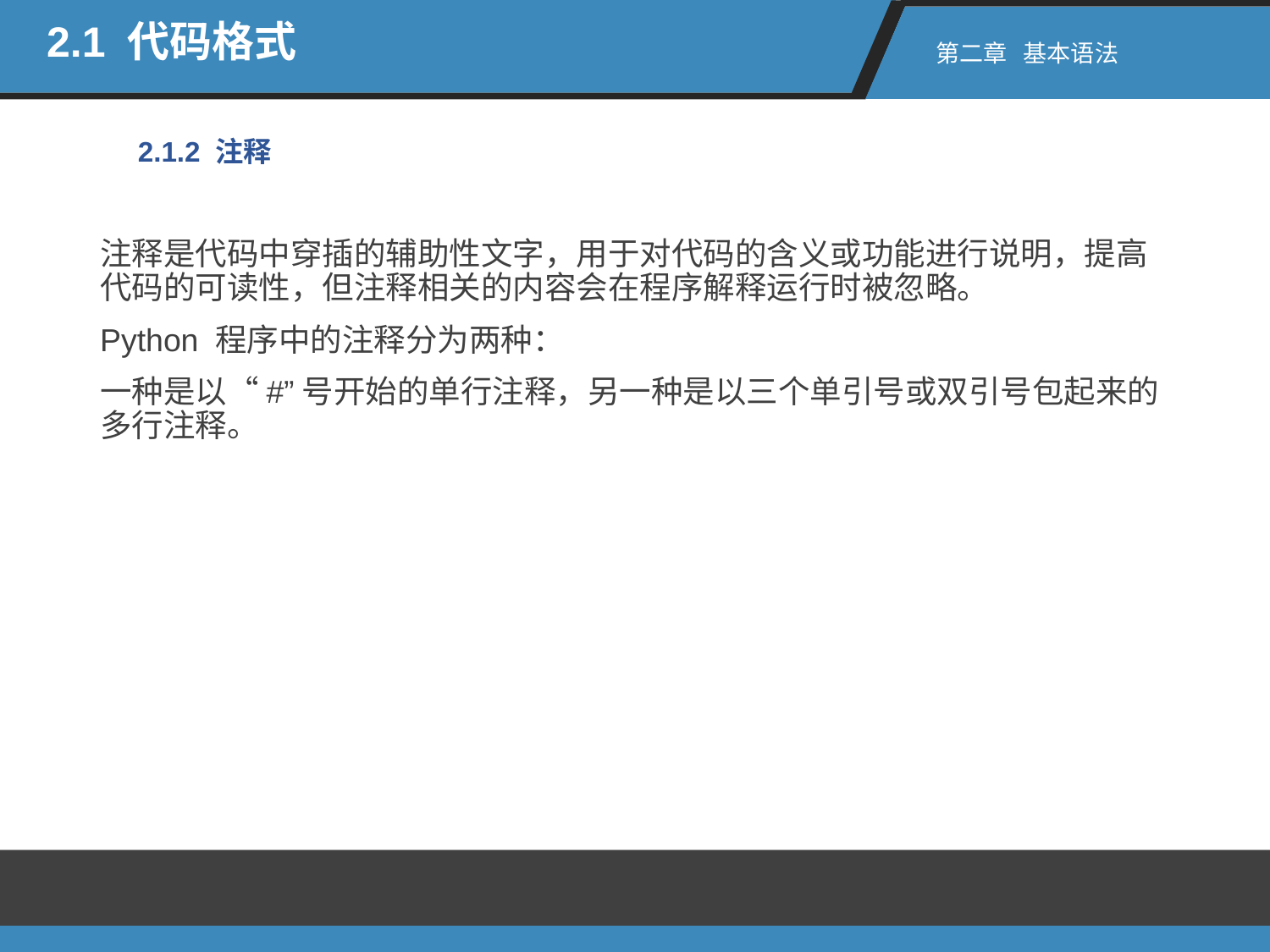

2.1 代码格式

第二章   基本语法
2.1.2 注释

注释是代码中穿插的辅助性文字，用于对代码的含义或功能进行说明，提高代码的可读性，但注释相关的内容会在程序解释运行时被忽略。
Python 程序中的注释分为两种：
一种是以“#”号开始的单行注释，另一种是以三个单引号或双引号包起来的多行注释。